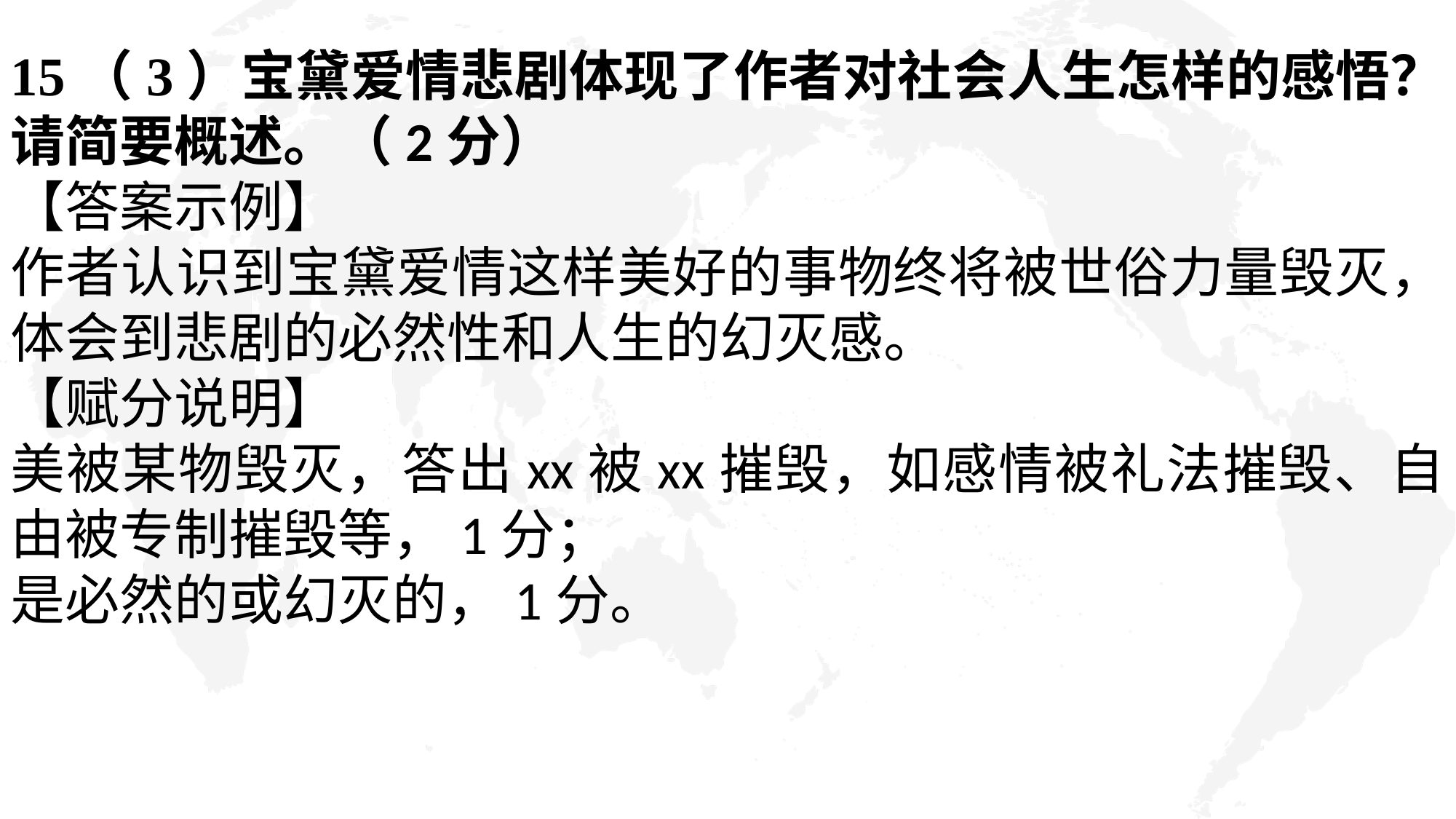

15（3）宝黛爱情悲剧体现了作者对社会人生怎样的感悟？请简要概述。（2分）
【答案示例】
作者认识到宝黛爱情这样美好的事物终将被世俗力量毁灭，体会到悲剧的必然性和人生的幻灭感。
【赋分说明】
美被某物毁灭，答出xx被xx摧毁，如感情被礼法摧毁、自由被专制摧毁等，1分；
是必然的或幻灭的，1分。